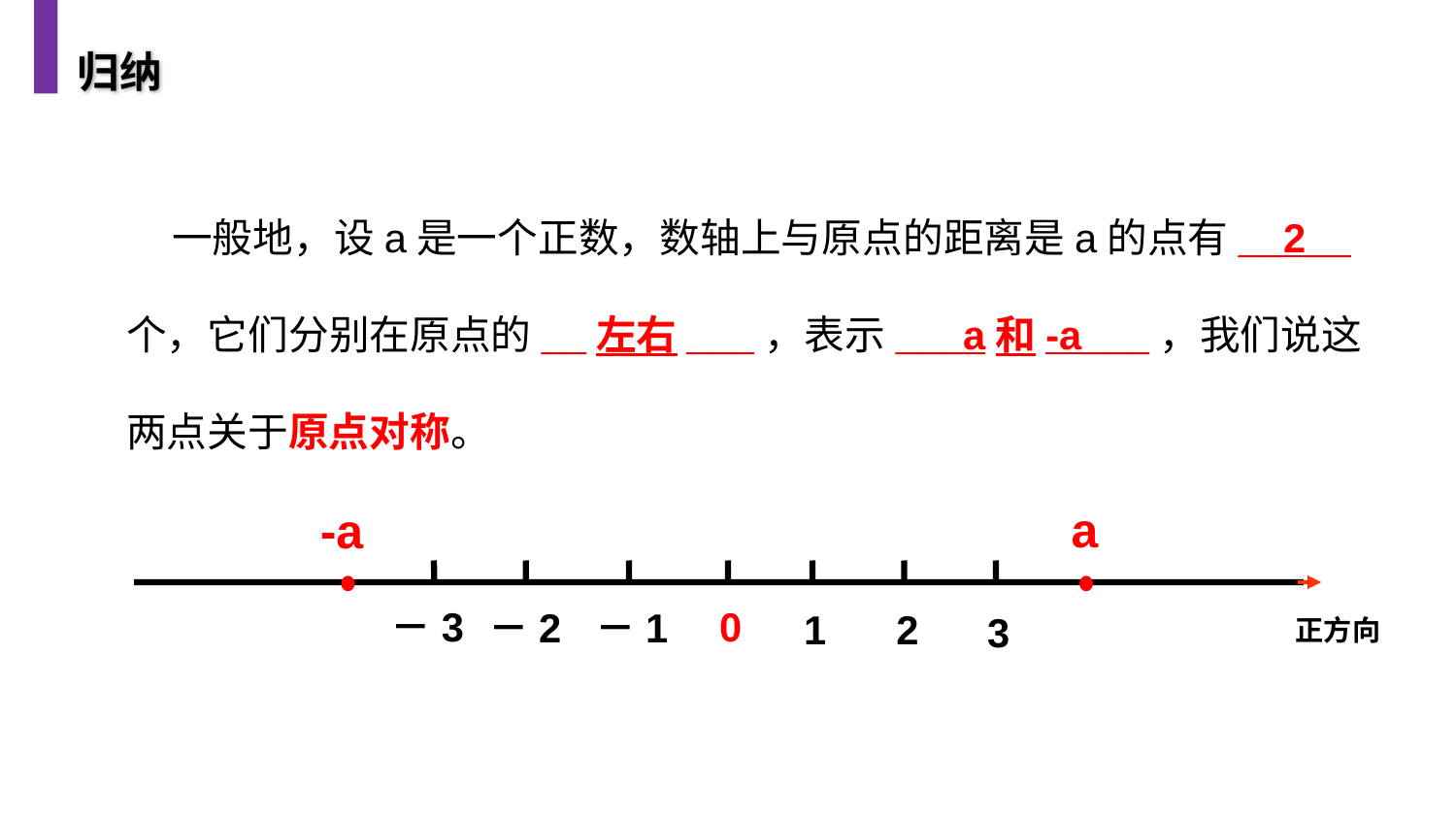

归纳
    一般地，设a是一个正数，数轴上与原点的距离是a的点有__2__个，它们分别在原点的__左右___，表示___a和-a___，我们说这两点关于原点对称。
a
-a

－3
－2
－1
1
2
3

0

正方向